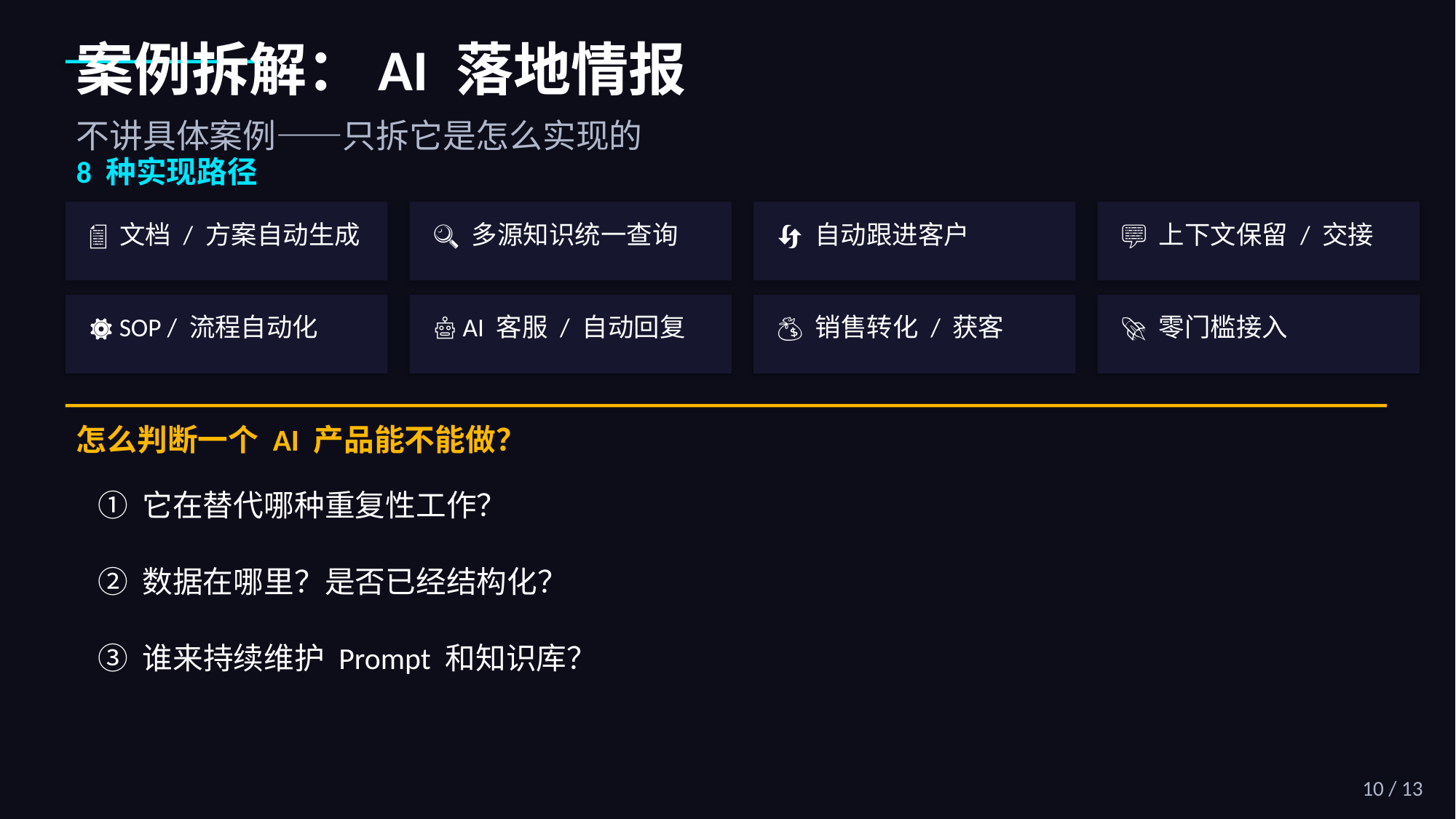

案例拆解：AI 落地情报

不讲具体案例——只拆它是怎么实现的
8 种实现路径

📄 文档 / 方案自动生成
🔍 多源知识统一查询
🔄 自动跟进客户
💬 上下文保留 / 交接

⚙️ SOP / 流程自动化
🤖 AI 客服 / 自动回复
💰 销售转化 / 获客
🚀 零门槛接入

怎么判断一个 AI 产品能不能做？
① 它在替代哪种重复性工作？
② 数据在哪里？是否已经结构化？
③ 谁来持续维护 Prompt 和知识库？
10 / 13